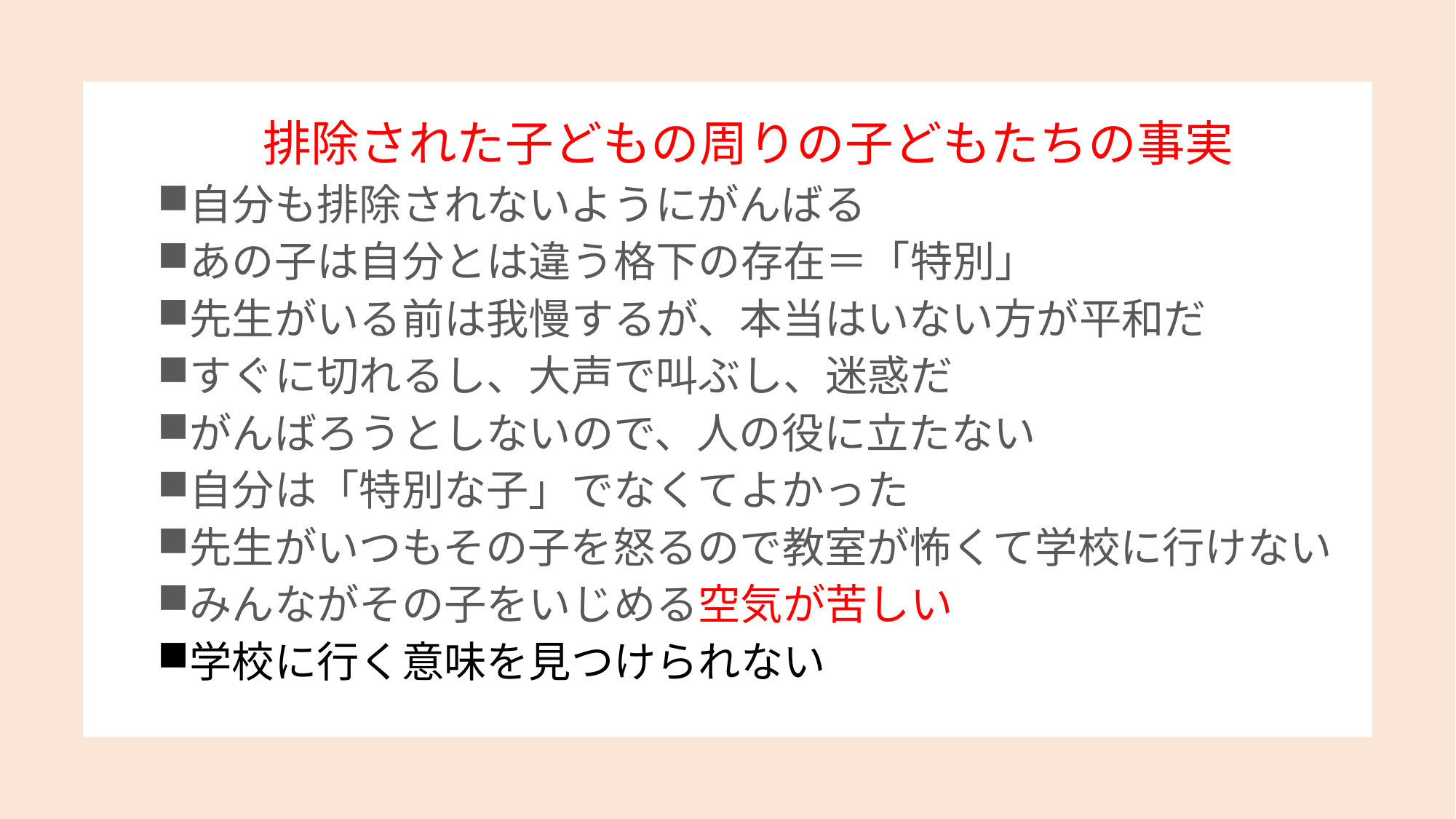

排除された子どもの周りの子どもたちの事実
自分も排除されないようにがんばる
あの子は自分とは違う格下の存在＝「特別」
先生がいる前は我慢するが、本当はいない方が平和だ
すぐに切れるし、大声で叫ぶし、迷惑だ
がんばろうとしないので、人の役に立たない
自分は「特別な子」でなくてよかった
先生がいつもその子を怒るので教室が怖くて学校に行けない
みんながその子をいじめる空気が苦しい
学校に行く意味を見つけられない